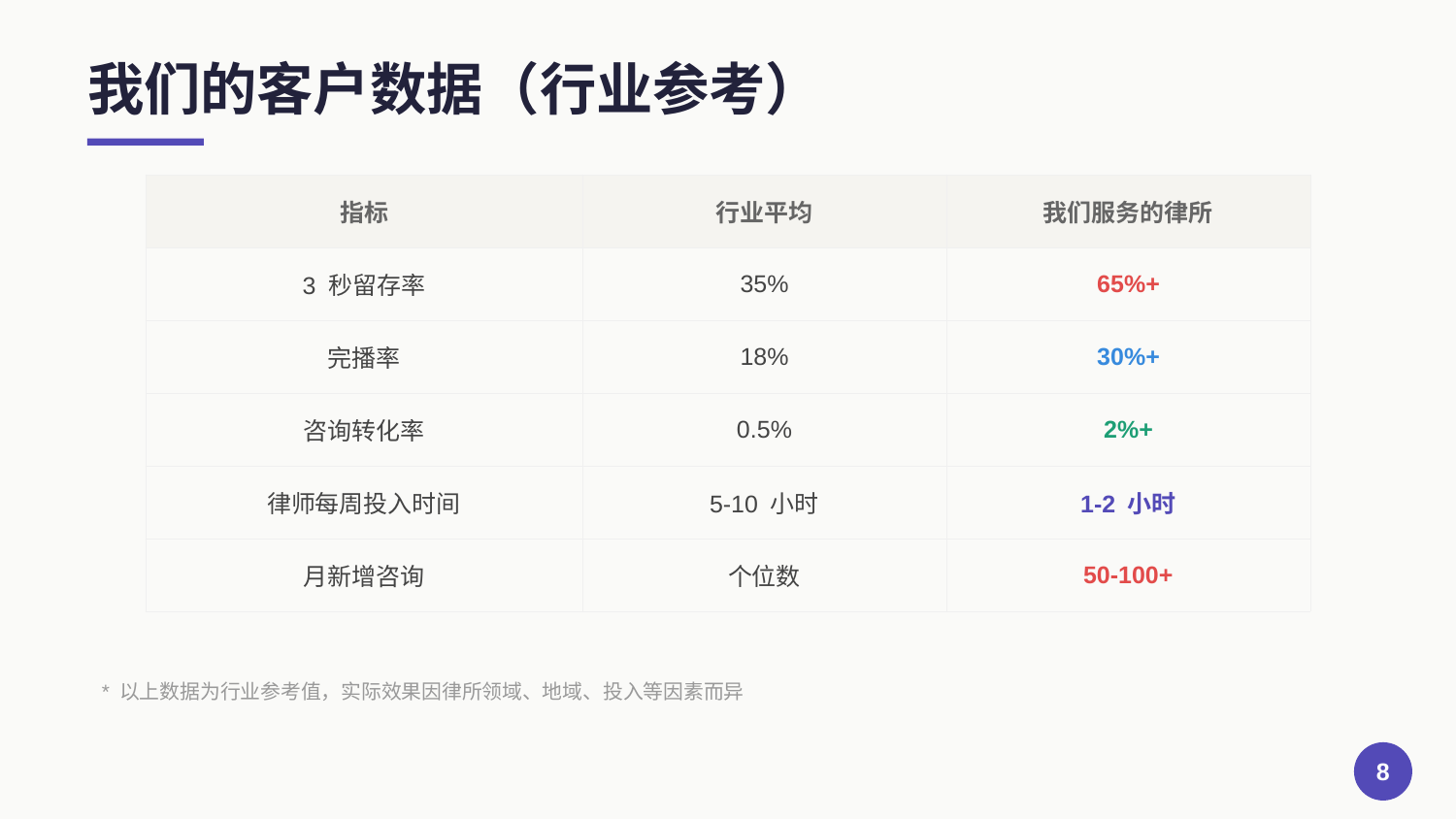

我们的客户数据（行业参考）

| 指标 | 行业平均 | 我们服务的律所 |
| --- | --- | --- |
| 3 秒留存率 | 35% | 65%+ |
| 完播率 | 18% | 30%+ |
| 咨询转化率 | 0.5% | 2%+ |
| 律师每周投入时间 | 5-10 小时 | 1-2 小时 |
| 月新增咨询 | 个位数 | 50-100+ |
* 以上数据为行业参考值，实际效果因律所领域、地域、投入等因素而异

8